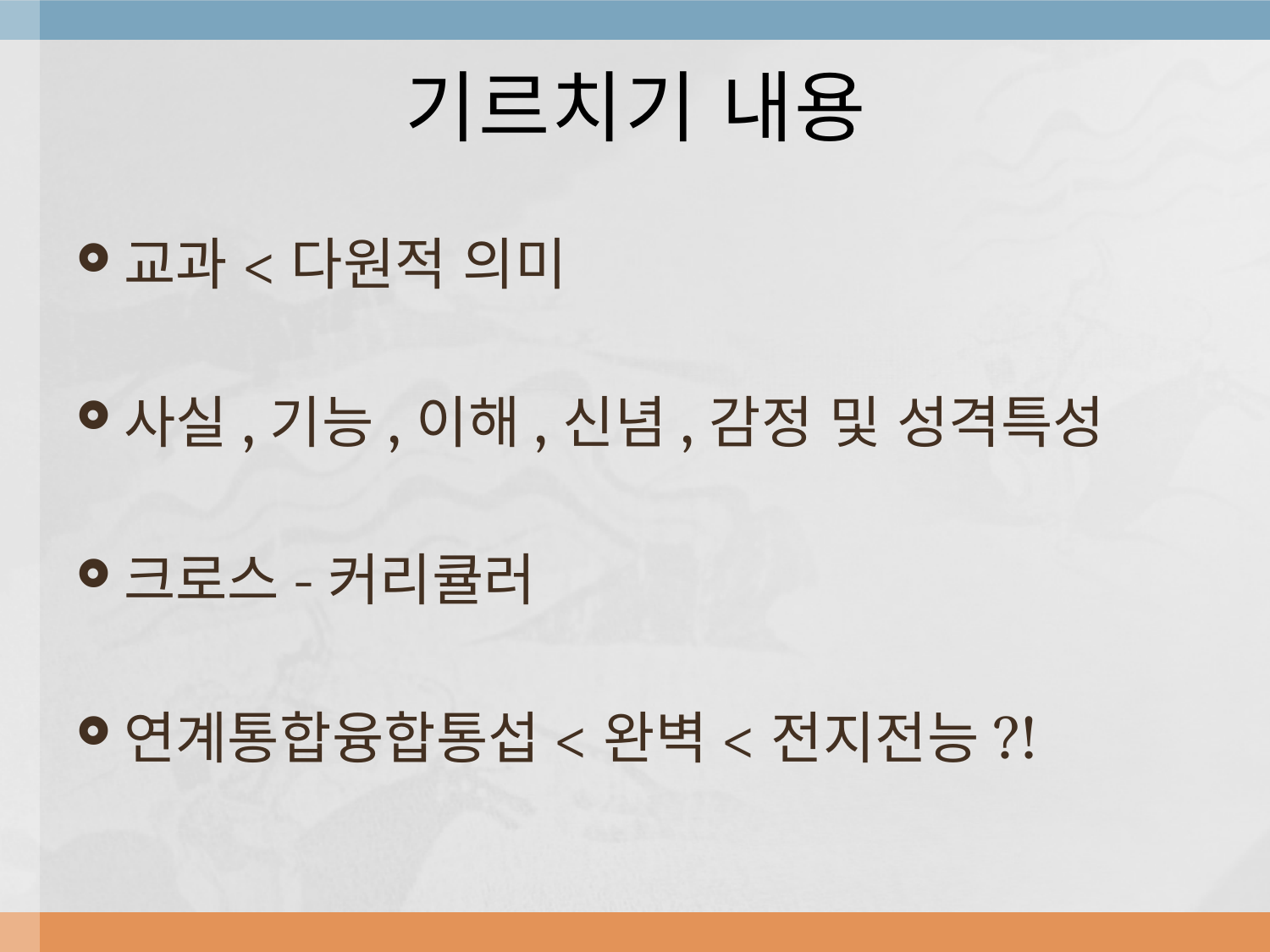

# 기르치기 내용
교과<다원적 의미

사실,기능,이해,신념,감정 및 성격특성

크로스-커리큘러

연계통합융합통섭<완벽<전지전능?!